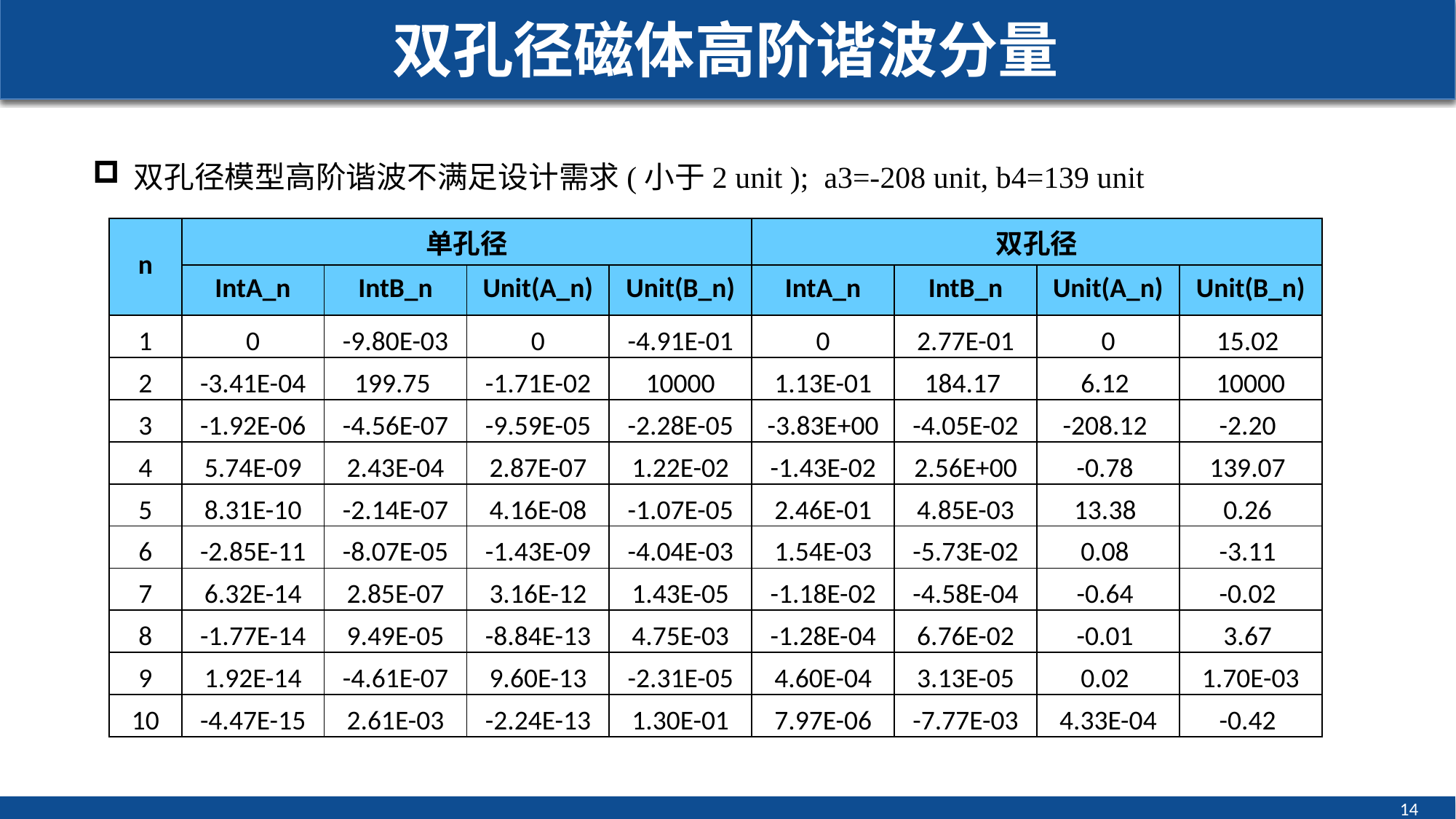

# 双孔径磁体高阶谐波分量
双孔径模型高阶谐波不满足设计需求(小于2 unit );  a3=-208 unit, b4=139 unit
| n | 单孔径 |  |  |  | 双孔径 |  |  |  |
| --- | --- | --- | --- | --- | --- | --- | --- | --- |
|  | IntA\_n | IntB\_n | Unit(A\_n) | Unit(B\_n) | IntA\_n | IntB\_n | Unit(A\_n) | Unit(B\_n) |
| 1 | 0 | -9.80E-03 | 0 | -4.91E-01 | 0 | 2.77E-01 | 0 | 15.02 |
| 2 | -3.41E-04 | 199.75 | -1.71E-02 | 10000 | 1.13E-01 | 184.17 | 6.12 | 10000 |
| 3 | -1.92E-06 | -4.56E-07 | -9.59E-05 | -2.28E-05 | -3.83E+00 | -4.05E-02 | -208.12 | -2.20 |
| 4 | 5.74E-09 | 2.43E-04 | 2.87E-07 | 1.22E-02 | -1.43E-02 | 2.56E+00 | -0.78 | 139.07 |
| 5 | 8.31E-10 | -2.14E-07 | 4.16E-08 | -1.07E-05 | 2.46E-01 | 4.85E-03 | 13.38 | 0.26 |
| 6 | -2.85E-11 | -8.07E-05 | -1.43E-09 | -4.04E-03 | 1.54E-03 | -5.73E-02 | 0.08 | -3.11 |
| 7 | 6.32E-14 | 2.85E-07 | 3.16E-12 | 1.43E-05 | -1.18E-02 | -4.58E-04 | -0.64 | -0.02 |
| 8 | -1.77E-14 | 9.49E-05 | -8.84E-13 | 4.75E-03 | -1.28E-04 | 6.76E-02 | -0.01 | 3.67 |
| 9 | 1.92E-14 | -4.61E-07 | 9.60E-13 | -2.31E-05 | 4.60E-04 | 3.13E-05 | 0.02 | 1.70E-03 |
| 10 | -4.47E-15 | 2.61E-03 | -2.24E-13 | 1.30E-01 | 7.97E-06 | -7.77E-03 | 4.33E-04 | -0.42 |